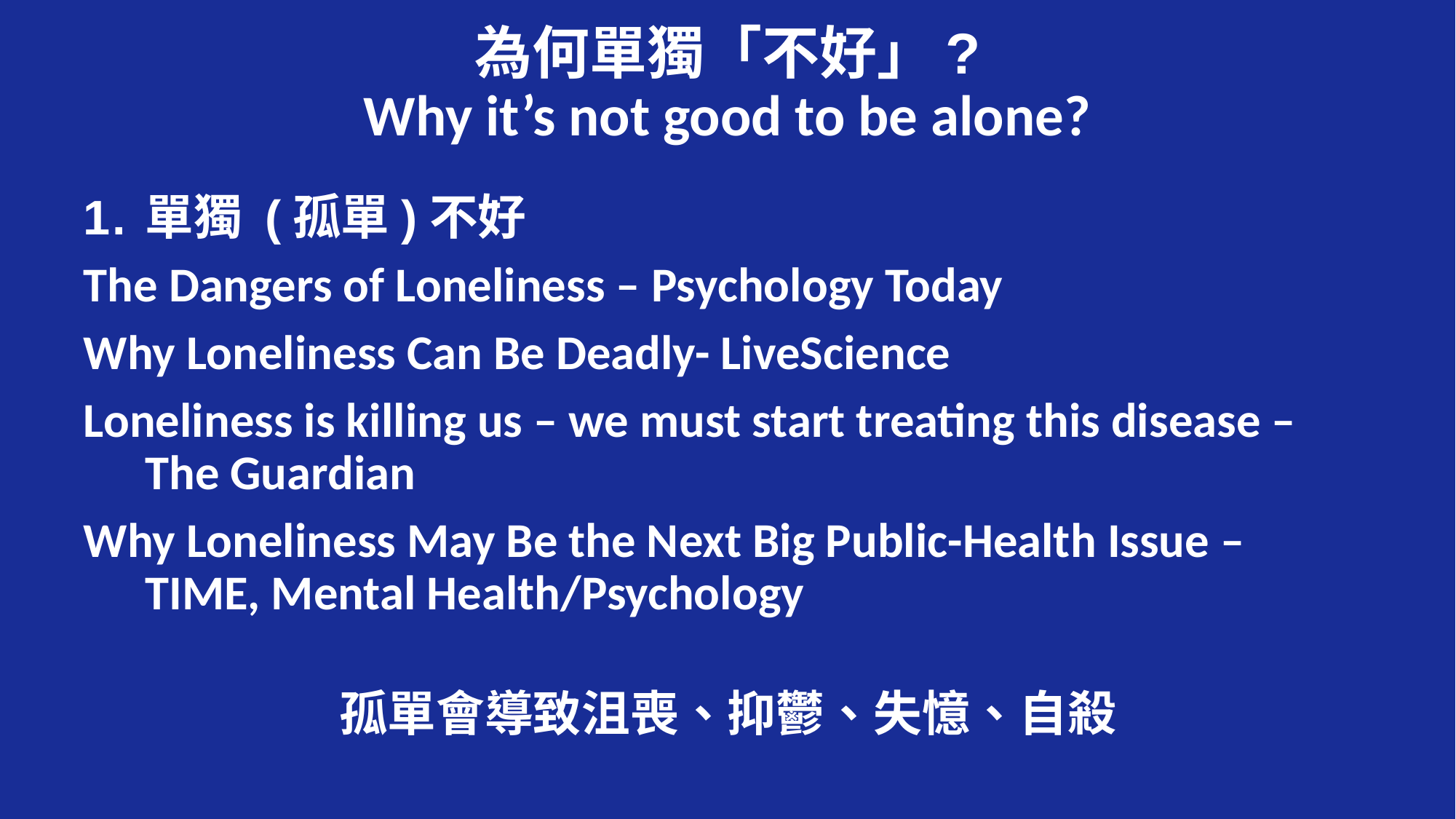

# 為何單獨「不好」? Why it’s not good to be alone?
單獨 (孤單)不好
The Dangers of Loneliness – Psychology Today
Why Loneliness Can Be Deadly- LiveScience
Loneliness is killing us – we must start treating this disease – The Guardian
Why Loneliness May Be the Next Big Public-Health Issue – TIME, Mental Health/Psychology

孤單會導致沮喪、抑鬱、失憶、自殺